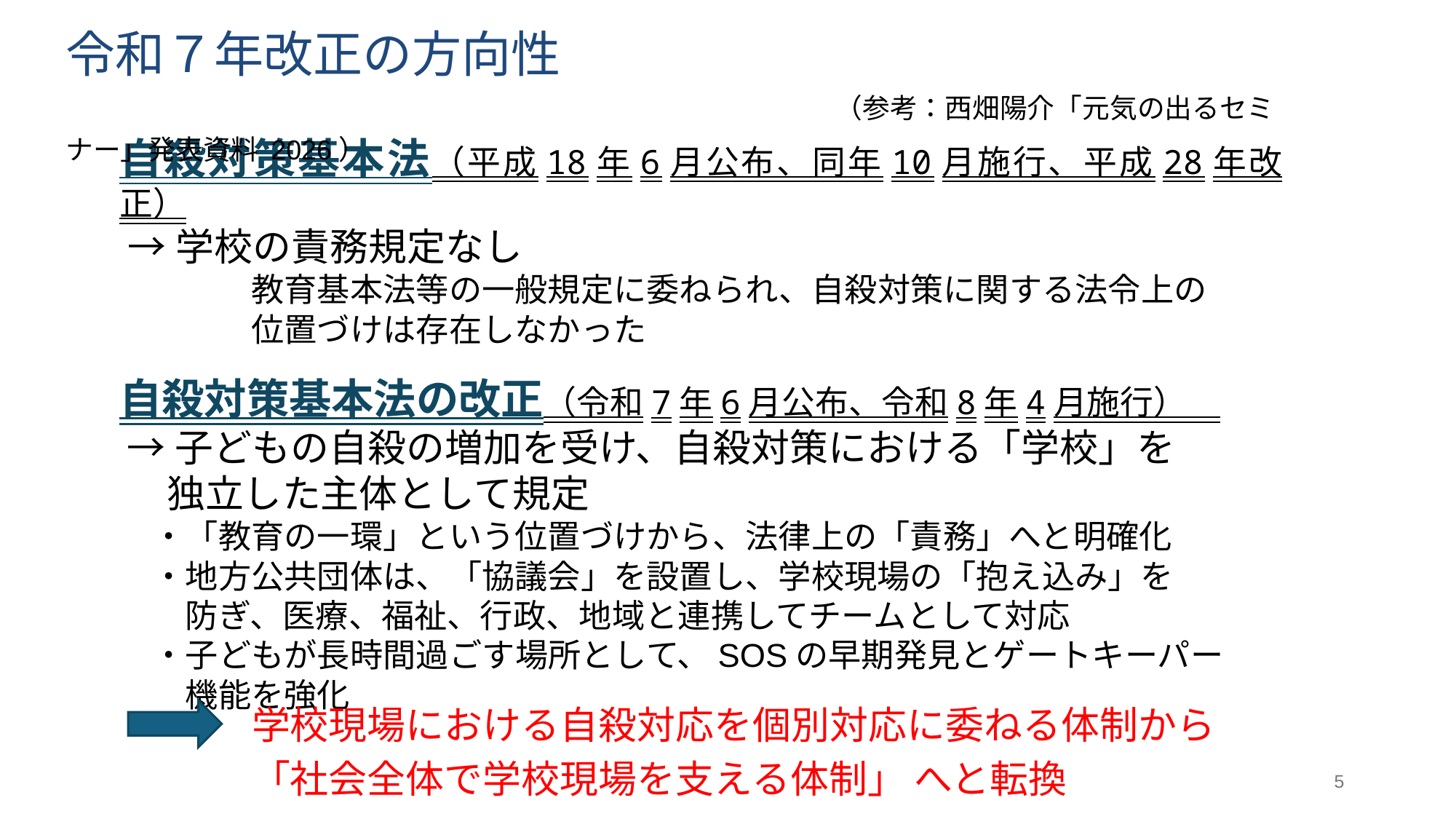

令和７年改正の方向性
　　　　　　　　　　　　　　　　　　　　　　　　　　　　（参考：西畑陽介「元気の出るセミナー」発表資料 2026）
自殺対策基本法（平成18年6月公布、同年10月施行、平成28年改正）
 →学校の責務規定なし
　　　　教育基本法等の一般規定に委ねられ、自殺対策に関する法令上の
　　　　位置づけは存在しなかった

自殺対策基本法の改正（令和7年6月公布、令和8年4月施行）
 →子どもの自殺の増加を受け、自殺対策における「学校」を
　 独立した主体として規定
　・「教育の一環」という位置づけから、法律上の「責務」へと明確化
　・地方公共団体は、「協議会」を設置し、学校現場の「抱え込み」を
　　防ぎ、医療、福祉、行政、地域と連携してチームとして対応
　・子どもが長時間過ごす場所として、SOSの早期発見とゲートキーパー
　　機能を強化

学校現場における自殺対応を個別対応に委ねる体制から
「社会全体で学校現場を支える体制」 へと転換

5